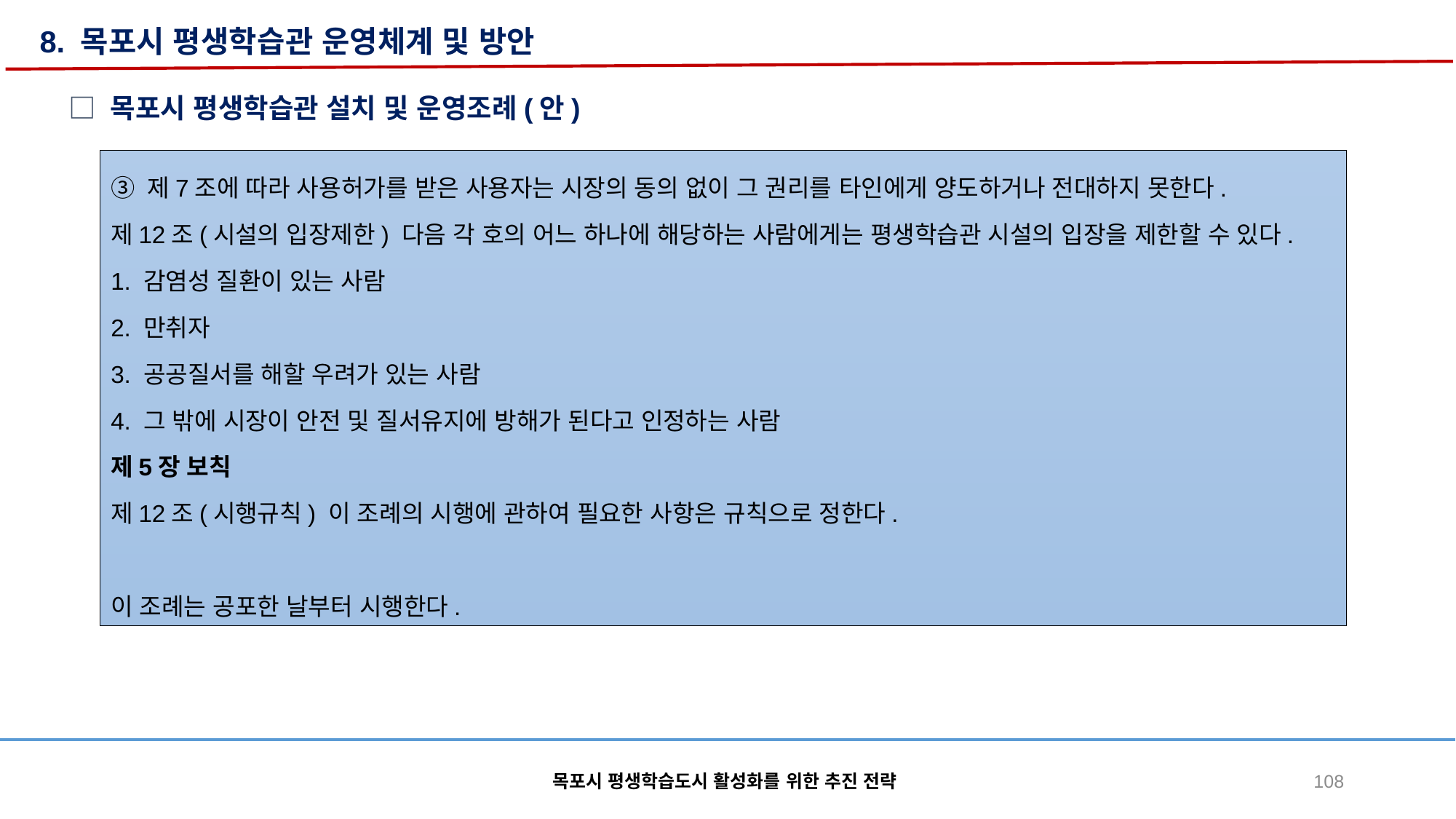

8. 목포시 평생학습관 운영체계 및 방안
□ 목포시 평생학습관 설치 및 운영조례(안)
③ 제7조에 따라 사용허가를 받은 사용자는 시장의 동의 없이 그 권리를 타인에게 양도하거나 전대하지 못한다.
제12조(시설의 입장제한) 다음 각 호의 어느 하나에 해당하는 사람에게는 평생학습관 시설의 입장을 제한할 수 있다.
1. 감염성 질환이 있는 사람
2. 만취자
3. 공공질서를 해할 우려가 있는 사람
4. 그 밖에 시장이 안전 및 질서유지에 방해가 된다고 인정하는 사람
제5장 보칙
제12조(시행규칙) 이 조례의 시행에 관하여 필요한 사항은 규칙으로 정한다.

이 조례는 공포한 날부터 시행한다.
목포시 평생학습도시 활성화를 위한 추진 전략
108